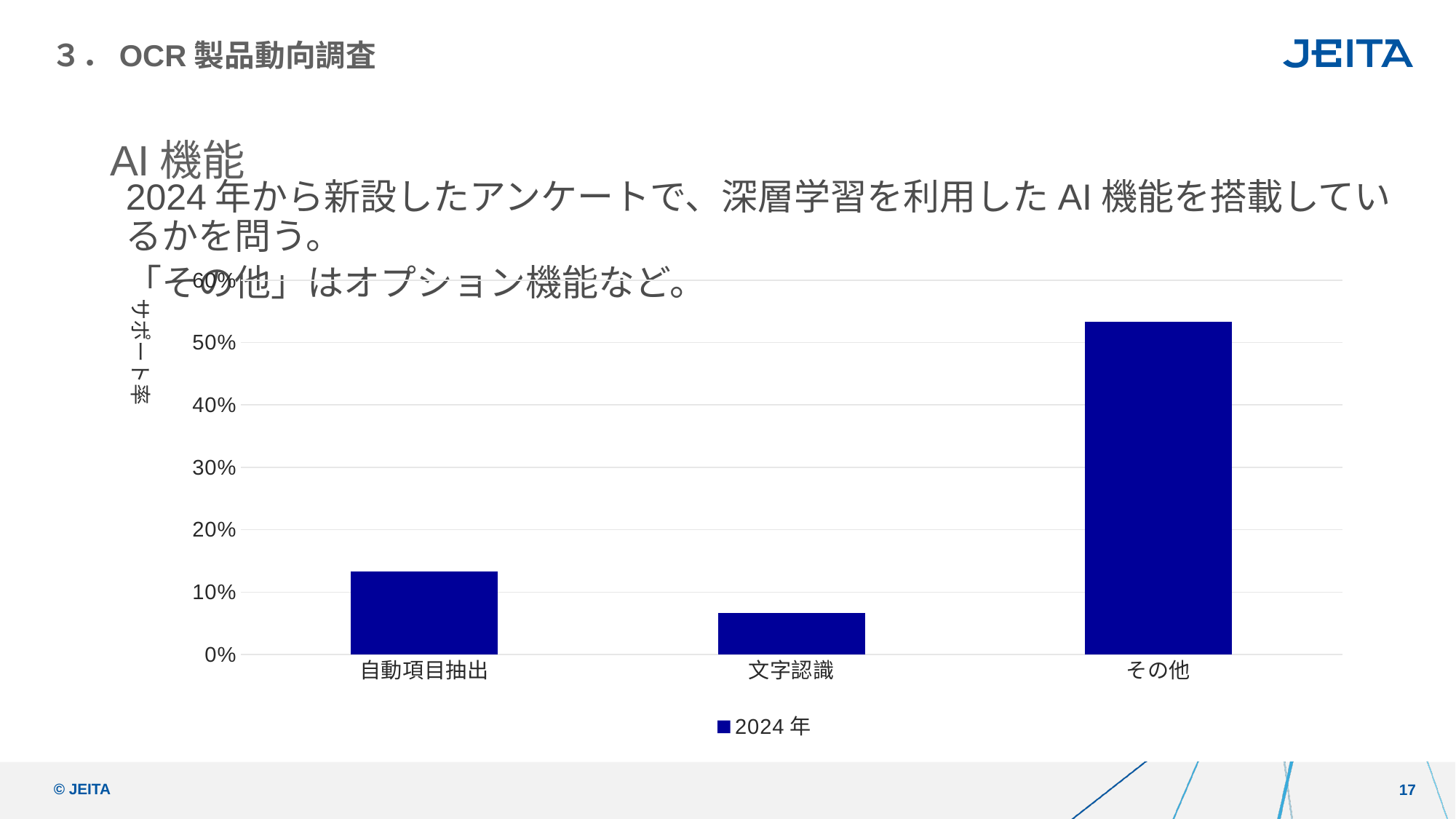

# ３．OCR製品動向調査
AI機能
2024年から新設したアンケートで、深層学習を利用したAI機能を搭載しているかを問う。
「その他」はオプション機能など。

### Chart

| Category | 2024年 |
|---|---|
| 自動項目抽出 | 0.13333333333333333 |
| 文字認識 | 0.06666666666666667 |
| その他 | 0.5333333333333333 |
サポート率
© JEITA